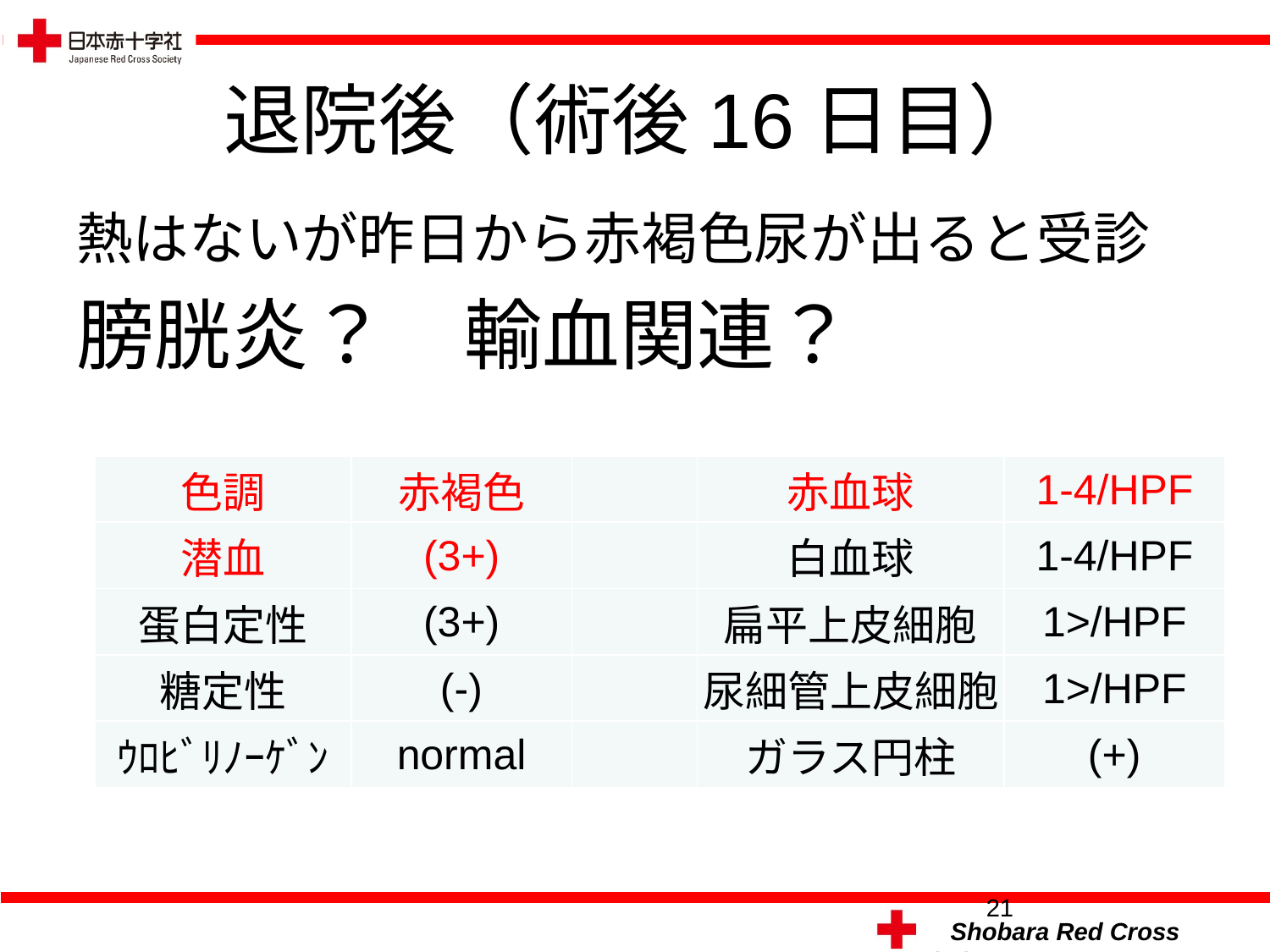

# 退院後（術後16日目）
熱はないが昨日から赤褐色尿が出ると受診
膀胱炎？　輸血関連？
| 色調 | 赤褐色 |  | 赤血球 | 1-4/HPF |
| --- | --- | --- | --- | --- |
| 潜血 | (3+) |  | 白血球 | 1-4/HPF |
| 蛋白定性 | (3+) |  | 扁平上皮細胞 | 1>/HPF |
| 糖定性 | (-) |  | 尿細管上皮細胞 | 1>/HPF |
| ｳﾛﾋﾞﾘﾉｰｹﾞﾝ | normal |  | ガラス円柱 | (+) |
21